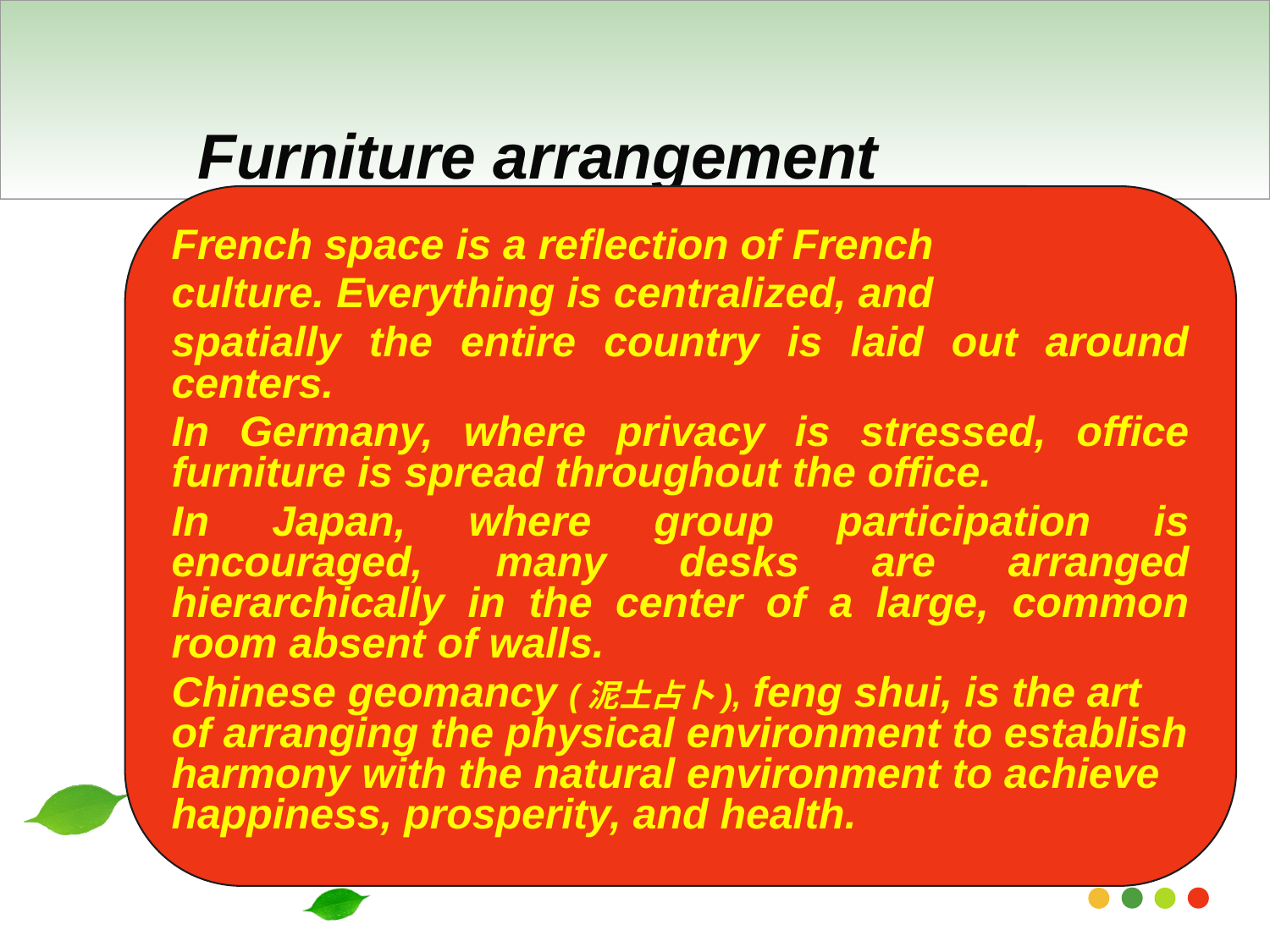

Furniture arrangement

French space is a reflection of French
culture. Everything is centralized, and
spatially the entire country is laid out around centers.
In Germany, where privacy is stressed, office furniture is spread throughout the office.
In Japan, where group participation is encouraged, many desks are arranged hierarchically in the center of a large, common room absent of walls.
Chinese geomancy (泥土占卜), feng shui, is the art of arranging the physical environment to establish harmony with the natural environment to achieve happiness, prosperity, and health.